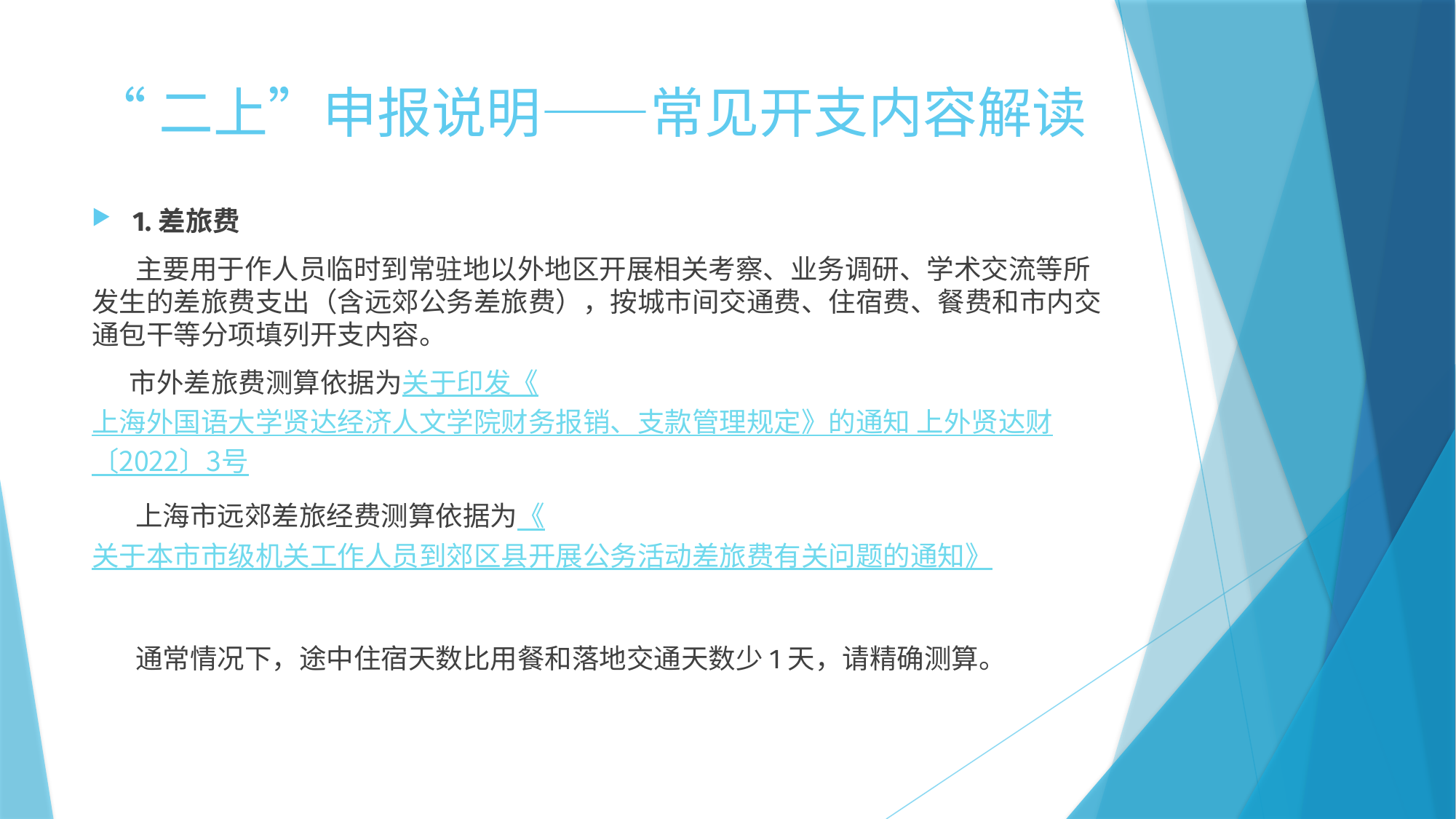

# “二上”申报说明——常见开支内容解读
1.差旅费
      主要用于作人员临时到常驻地以外地区开展相关考察、业务调研、学术交流等所发生的差旅费支出（含远郊公务差旅费），按城市间交通费、住宿费、餐费和市内交通包干等分项填列开支内容。
     市外差旅费测算依据为关于印发《上海外国语大学贤达经济人文学院财务报销、支款管理规定》的通知 上外贤达财〔2022〕3号
      上海市远郊差旅经费测算依据为《关于本市市级机关工作人员到郊区县开展公务活动差旅费有关问题的通知》

      通常情况下，途中住宿天数比用餐和落地交通天数少1天，请精确测算。